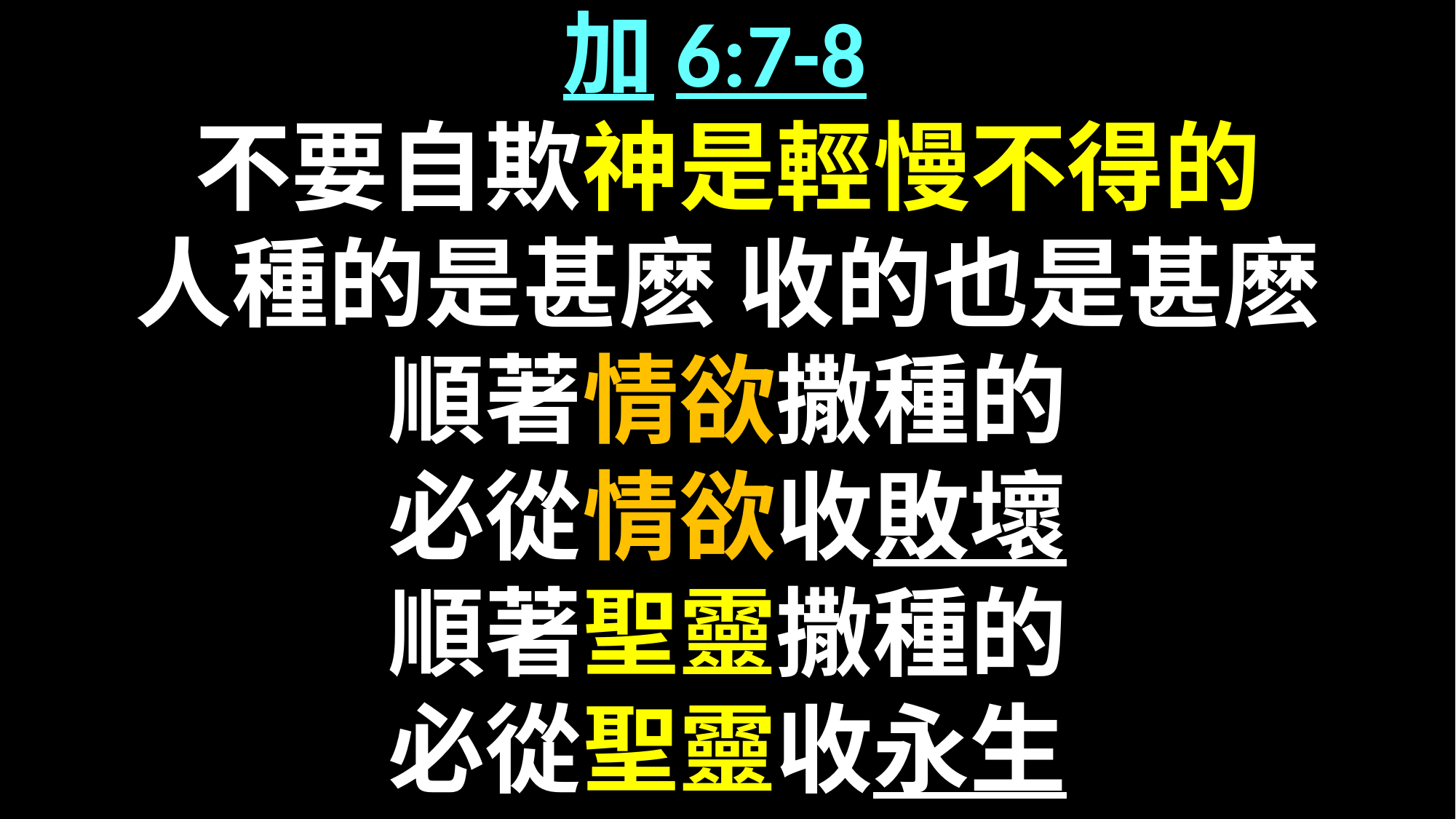

加6:7-8
不要自欺神是輕慢不得的
人種的是甚麽 收的也是甚麽
順著情欲撒種的
必從情欲收敗壞
順著聖靈撒種的
必從聖靈收永生